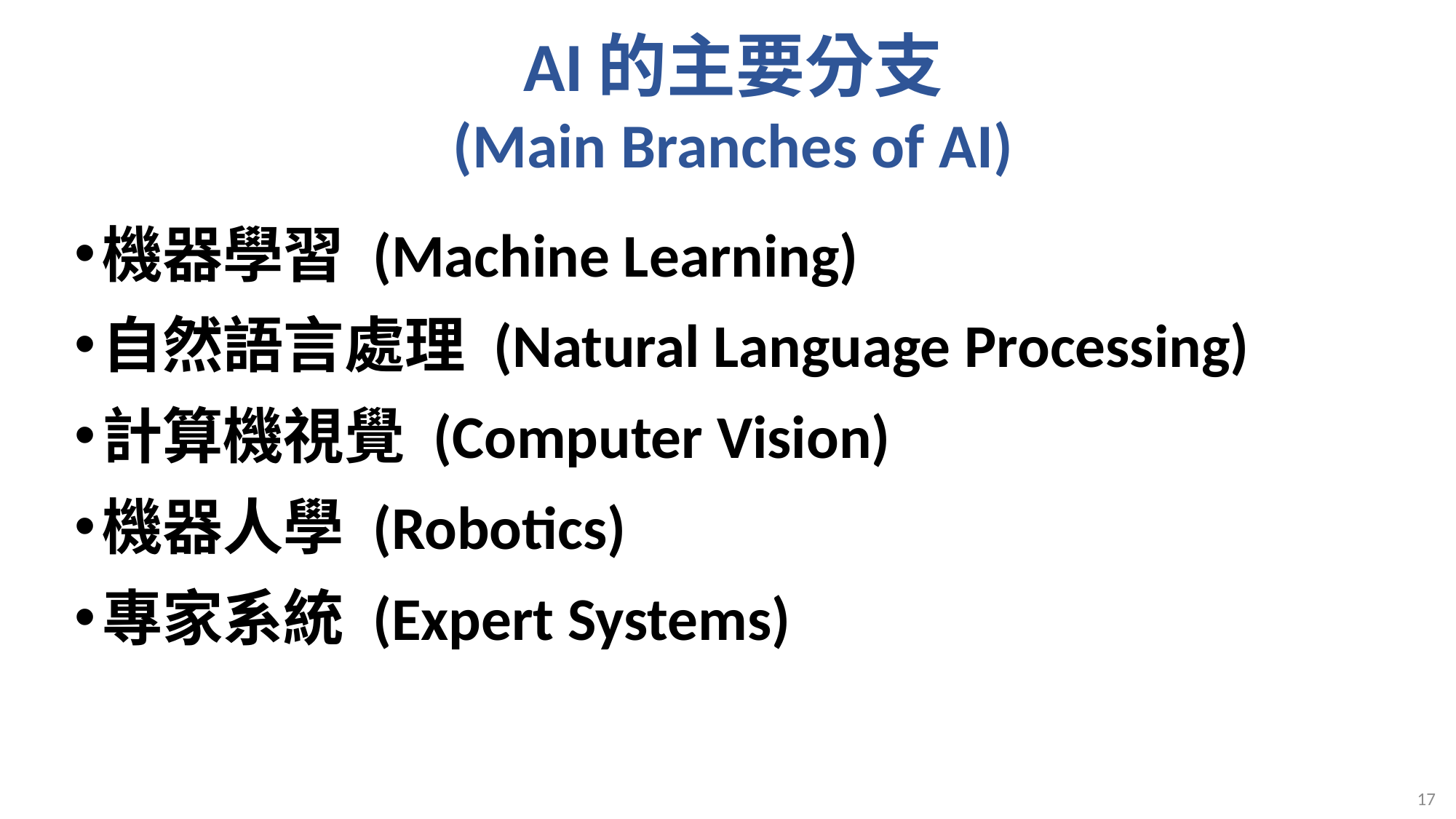

# AI的主要分支 (Main Branches of AI)
機器學習 (Machine Learning)
自然語言處理 (Natural Language Processing)
計算機視覺 (Computer Vision)
機器人學 (Robotics)
專家系統 (Expert Systems)
17